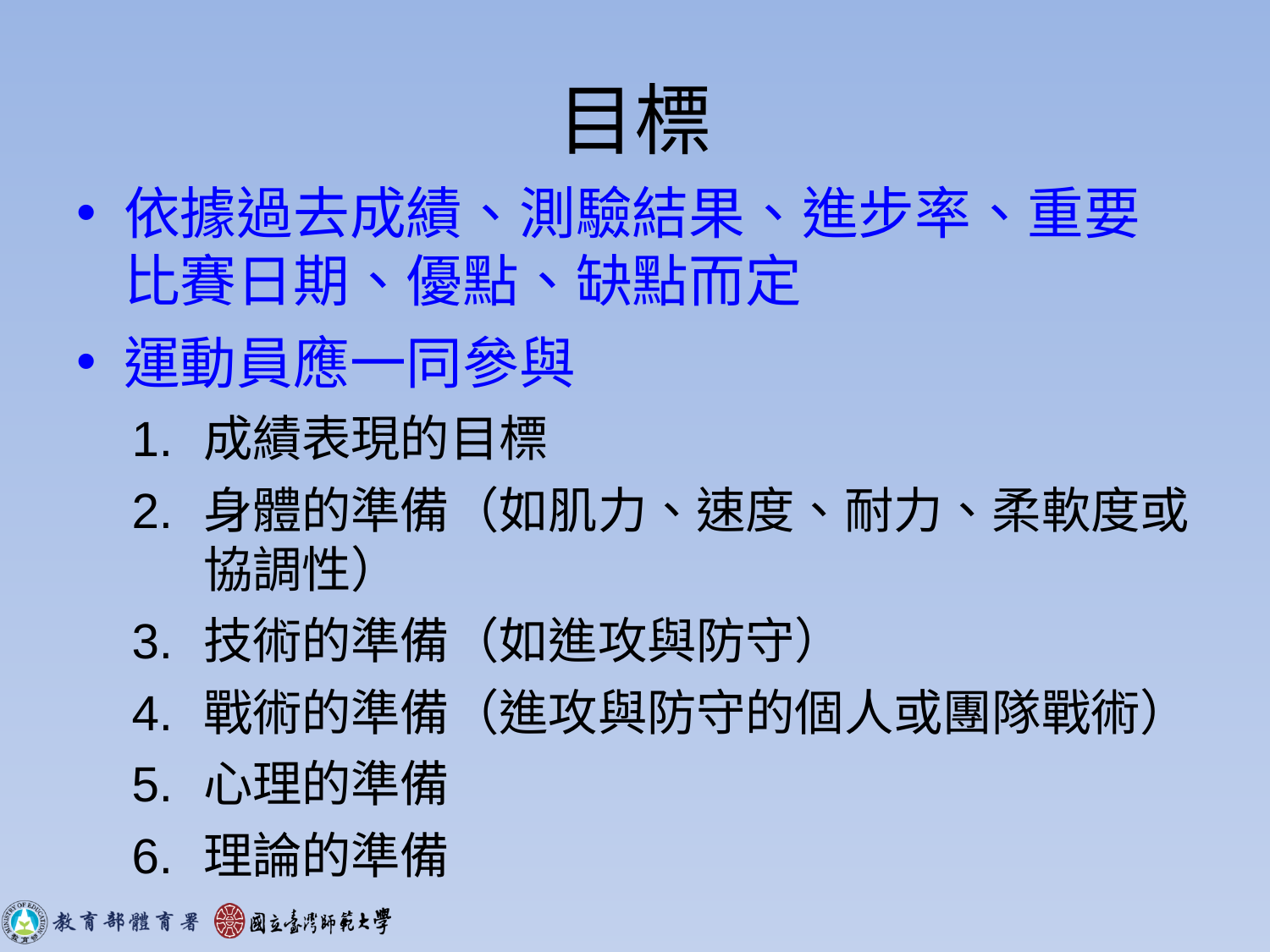

# 目標
依據過去成績、測驗結果、進步率、重要比賽日期、優點、缺點而定
運動員應一同參與
成績表現的目標
身體的準備（如肌力、速度、耐力、柔軟度或協調性）
技術的準備（如進攻與防守）
戰術的準備（進攻與防守的個人或團隊戰術）
心理的準備
理論的準備